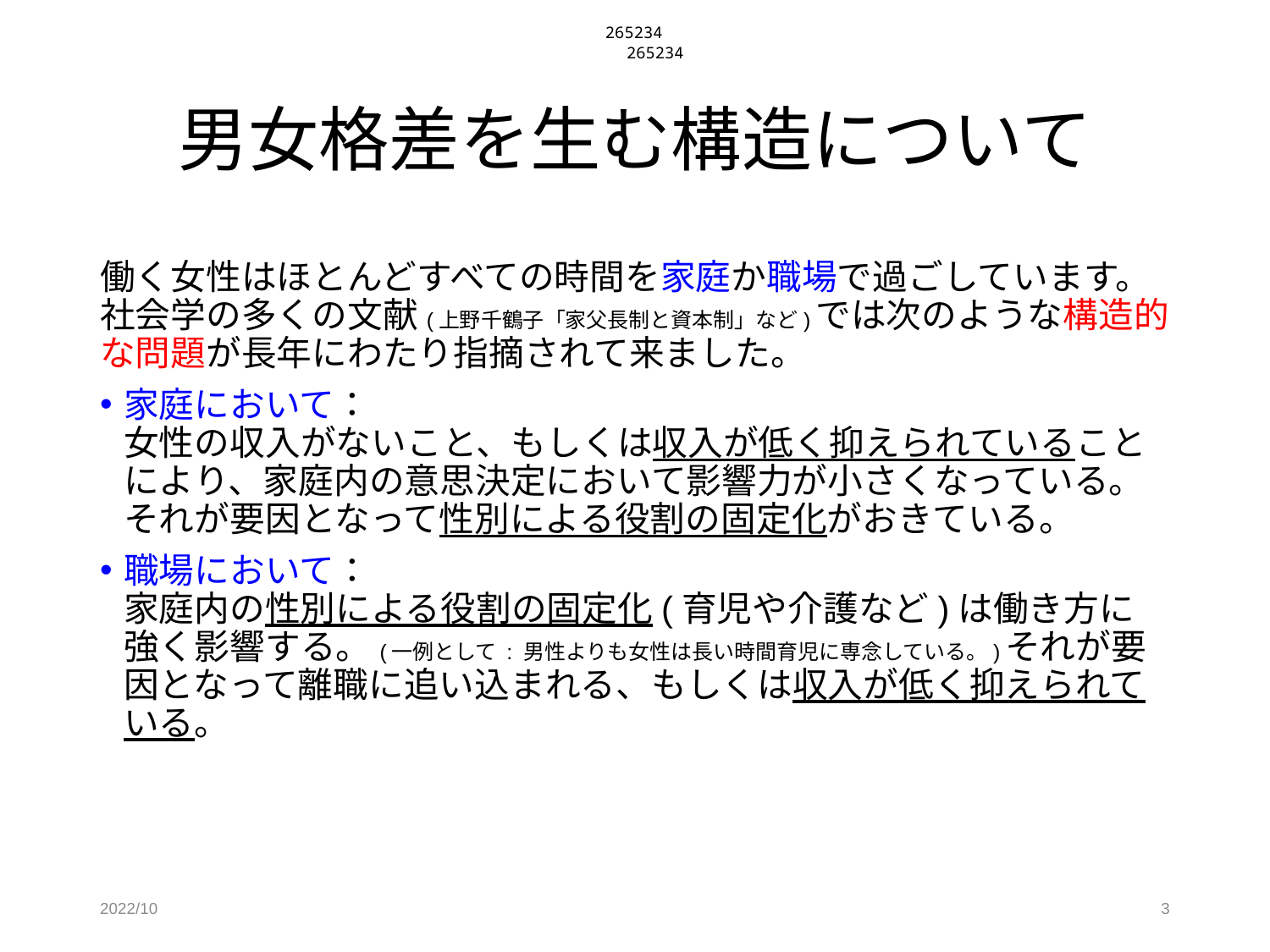

265234
265234
# 男女格差を生む構造について
働く女性はほとんどすべての時間を家庭か職場で過ごしています。社会学の多くの文献(上野千鶴子「家父長制と資本制」など)では次のような構造的な問題が長年にわたり指摘されて来ました。
家庭において：
女性の収入がないこと、もしくは収入が低く抑えられていることにより、家庭内の意思決定において影響力が小さくなっている。それが要因となって性別による役割の固定化がおきている。
職場において：
家庭内の性別による役割の固定化(育児や介護など)は働き方に強く影響する。(一例として : 男性よりも女性は長い時間育児に専念している。)それが要因となって離職に追い込まれる、もしくは収入が低く抑えられている。
2022/10
3